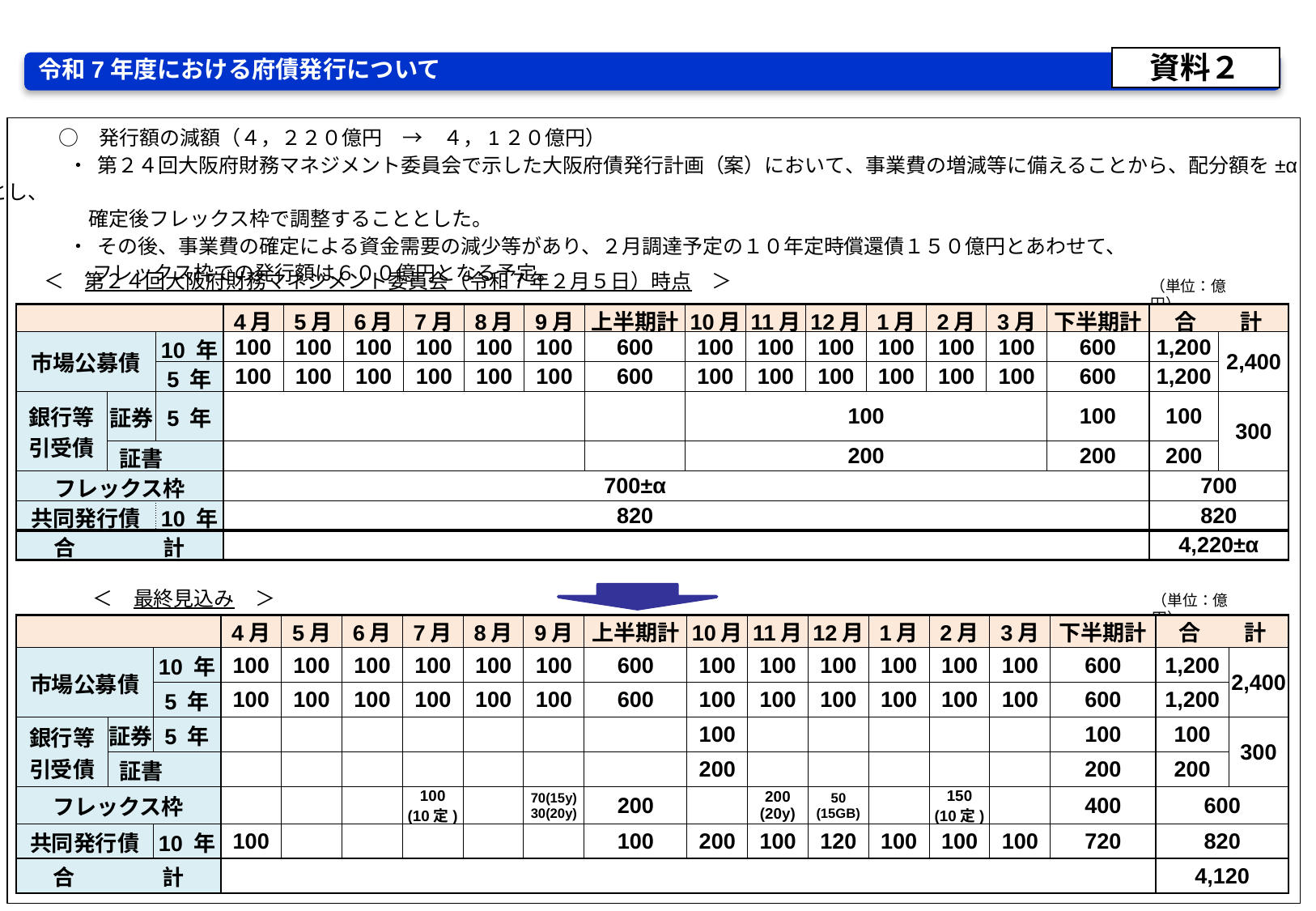

資料２
令和7年度における府債発行について

　　　○　発行額の減額（４，２２０億円　→　４，1２０億円）
　　　　・  第２４回大阪府財務マネジメント委員会で示した大阪府債発行計画（案）において、事業費の増減等に備えることから、配分額を±αとし、
　　　　　確定後フレックス枠で調整することとした。
　　　　・  その後、事業費の確定による資金需要の減少等があり、２月調達予定の１０年定時償還債１５０億円とあわせて、
　　　　　 フレックス枠での発行額は６００億円となる予定。

＜　第２４回大阪府財務マネジメント委員会（令和７年２月５日）時点　＞
（単位：億円）
|  |  |  | 4月 | 5月 | 6月 | 7月 | 8月 | 9月 | 上半期計 | 10月 | 11月 | 12月 | 1月 | 2月 | 3月 | 下半期計 | 合　　計 |  |
| --- | --- | --- | --- | --- | --- | --- | --- | --- | --- | --- | --- | --- | --- | --- | --- | --- | --- | --- |
| 市場公募債 |  | 10 年 | 100 | 100 | 100 | 100 | 100 | 100 | 600 | 100 | 100 | 100 | 100 | 100 | 100 | 600 | 1,200 | 2,400 |
|  |  | 5 年 | 100 | 100 | 100 | 100 | 100 | 100 | 600 | 100 | 100 | 100 | 100 | 100 | 100 | 600 | 1,200 |  |
| 銀行等 引受債 | 証券 | 5 年 |  |  |  |  |  |  |  | 100 |  |  |  |  |  | 100 | 100 | 300 |
|  | 証書 |  |  |  |  |  |  |  |  | 200 |  |  |  |  |  | 200 | 200 |  |
| フレックス枠 |  |  | 700±α |  |  |  |  |  |  |  |  |  |  |  |  |  | 700 |  |
| 共同発行債 |  | 10 年 | 820 |  |  |  |  |  |  |  |  |  |  |  |  |  | 820 |  |
| 合　　　　計 |  |  |  |  |  |  |  |  |  |  |  |  |  |  |  |  | 4,220±α |  |
＜　最終見込み　＞

（単位：億円）
|  |  |  | 4月 | 5月 | 6月 | 7月 | 8月 | 9月 | 上半期計 | 10月 | 11月 | 12月 | 1月 | 2月 | 3月 | 下半期計 | 合　　計 |  |
| --- | --- | --- | --- | --- | --- | --- | --- | --- | --- | --- | --- | --- | --- | --- | --- | --- | --- | --- |
| 市場公募債 |  | 10 年 | 100 | 100 | 100 | 100 | 100 | 100 | 600 | 100 | 100 | 100 | 100 | 100 | 100 | 600 | 1,200 | 2,400 |
|  |  | 5 年 | 100 | 100 | 100 | 100 | 100 | 100 | 600 | 100 | 100 | 100 | 100 | 100 | 100 | 600 | 1,200 |  |
| 銀行等 引受債 | 証券 | 5 年 |  |  |  |  |  |  |  | 100 |  |  |  |  |  | 100 | 100 | 300 |
|  | 証書 |  |  |  |  |  |  |  |  | 200 |  |  |  |  |  | 200 | 200 |  |
| フレックス枠 |  |  |  |  |  | 100 (10定) |  | 70(15y) 30(20y) | 200 |  | 200 (20y) | 50 (15GB) |  | 150 (10定) |  | 400 | 600 |  |
| 共同発行債 |  | 10 年 | 100 |  |  |  |  |  | 100 | 200 | 100 | 120 | 100 | 100 | 100 | 720 | 820 |  |
| 合　　　　計 |  |  |  |  |  |  |  |  |  |  |  |  |  |  |  |  | 4,120 |  |